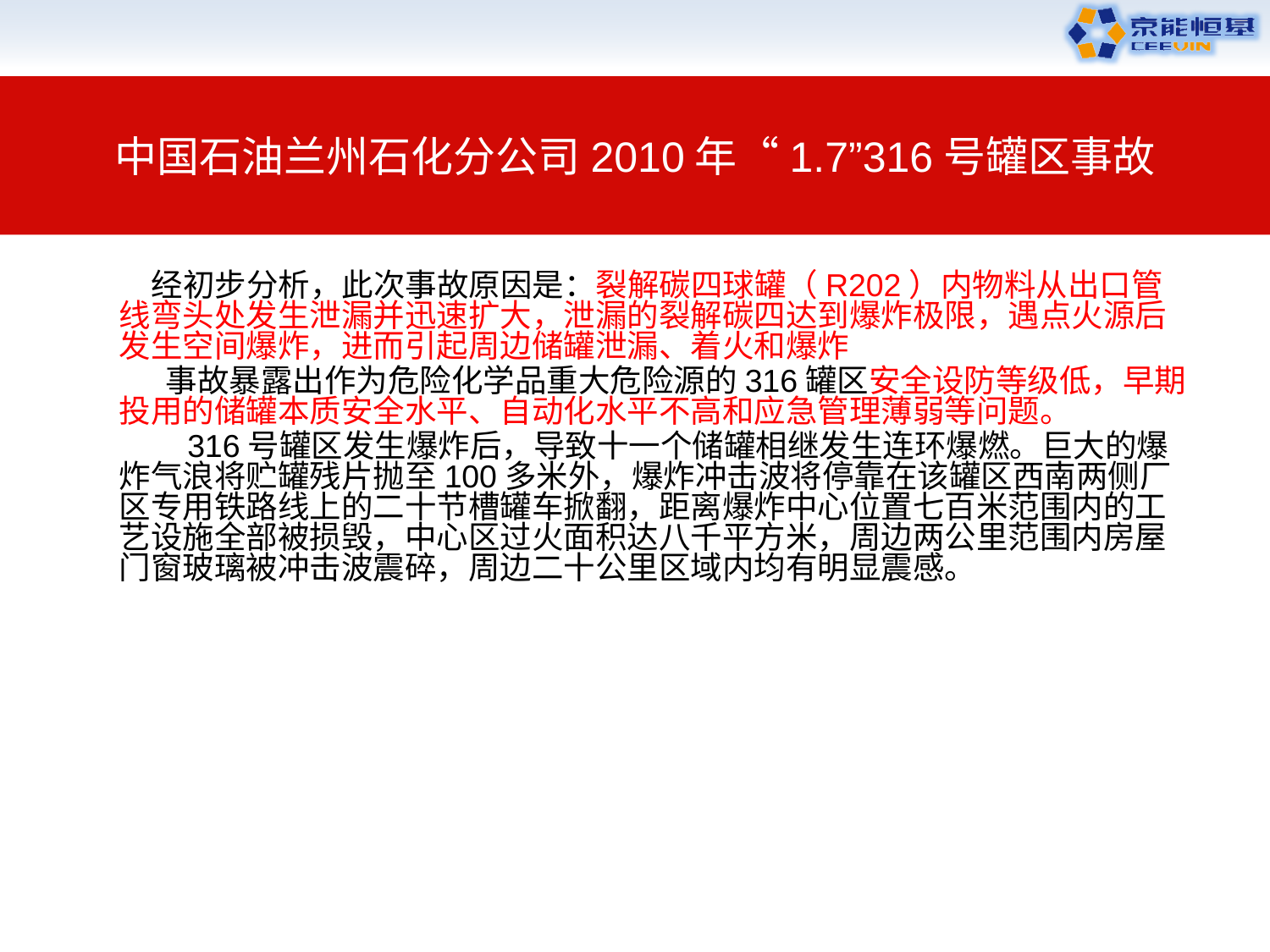

中国石油兰州石化分公司2010年“1.7”316号罐区事故
          经初步分析，此次事故原因是：裂解碳四球罐（R202）内物料从出口管线弯头处发生泄漏并迅速扩大，泄漏的裂解碳四达到爆炸极限，遇点火源后发生空间爆炸，进而引起周边储罐泄漏、着火和爆炸
            事故暴露出作为危险化学品重大危险源的316罐区安全设防等级低，早期投用的储罐本质安全水平、自动化水平不高和应急管理薄弱等问题。
             316号罐区发生爆炸后，导致十一个储罐相继发生连环爆燃。巨大的爆炸气浪将贮罐残片抛至100多米外，爆炸冲击波将停靠在该罐区西南两侧厂区专用铁路线上的二十节槽罐车掀翻，距离爆炸中心位置七百米范围内的工艺设施全部被损毁，中心区过火面积达八千平方米，周边两公里范围内房屋门窗玻璃被冲击波震碎，周边二十公里区域内均有明显震感。